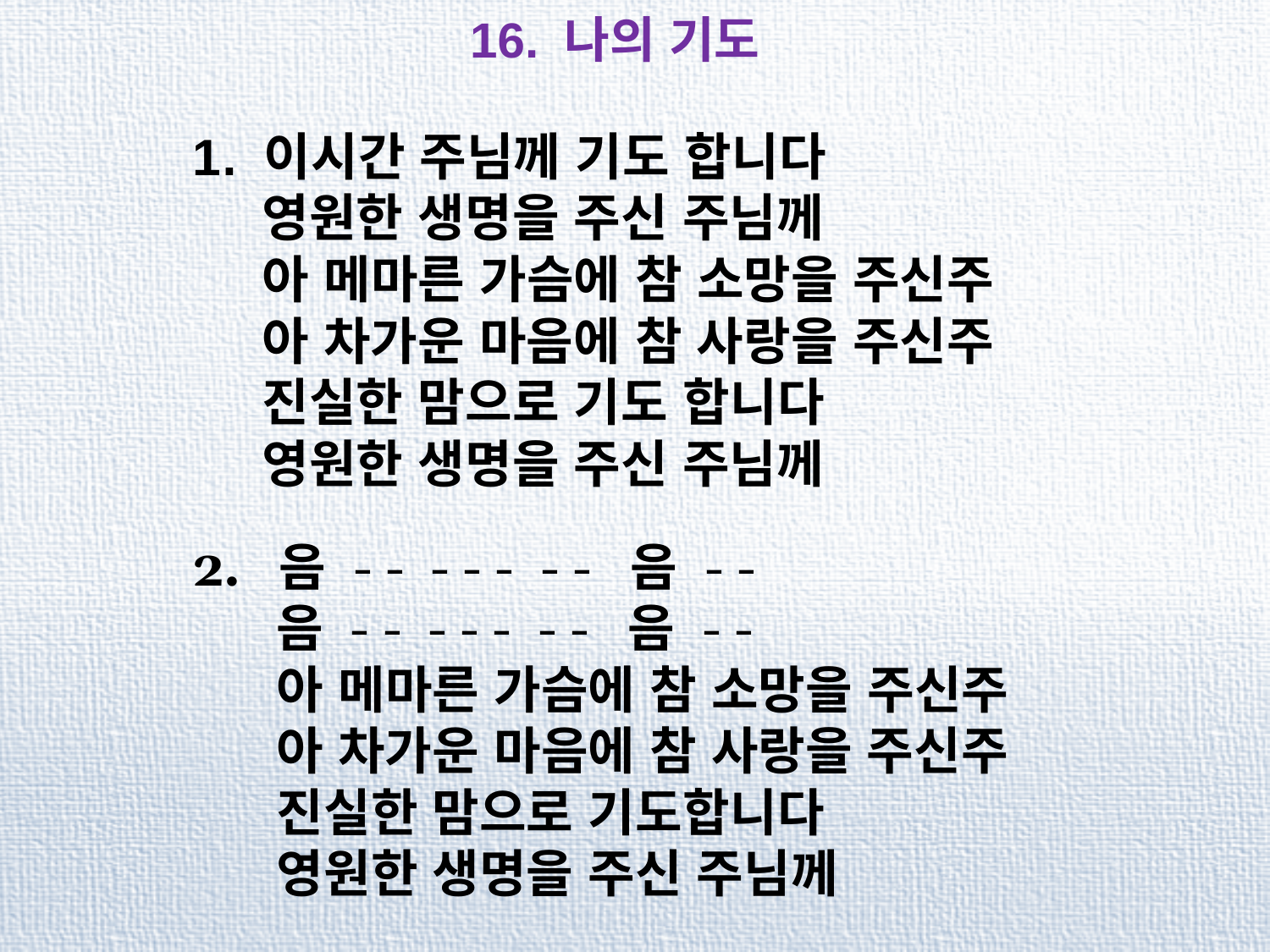

16. 나의 기도
이시간 주님께 기도 합니다
    영원한 생명을 주신 주님께
    아 메마른 가슴에 참 소망을 주신주
    아 차가운 마음에 참 사랑을 주신주
    진실한 맘으로 기도 합니다
    영원한 생명을 주신 주님께

2.  음 - -  - - -  - -  음 - -
     음 - -  - - -  - -  음 - -
     아 메마른 가슴에 참 소망을 주신주
     아 차가운 마음에 참 사랑을 주신주
     진실한 맘으로 기도합니다
     영원한 생명을 주신 주님께